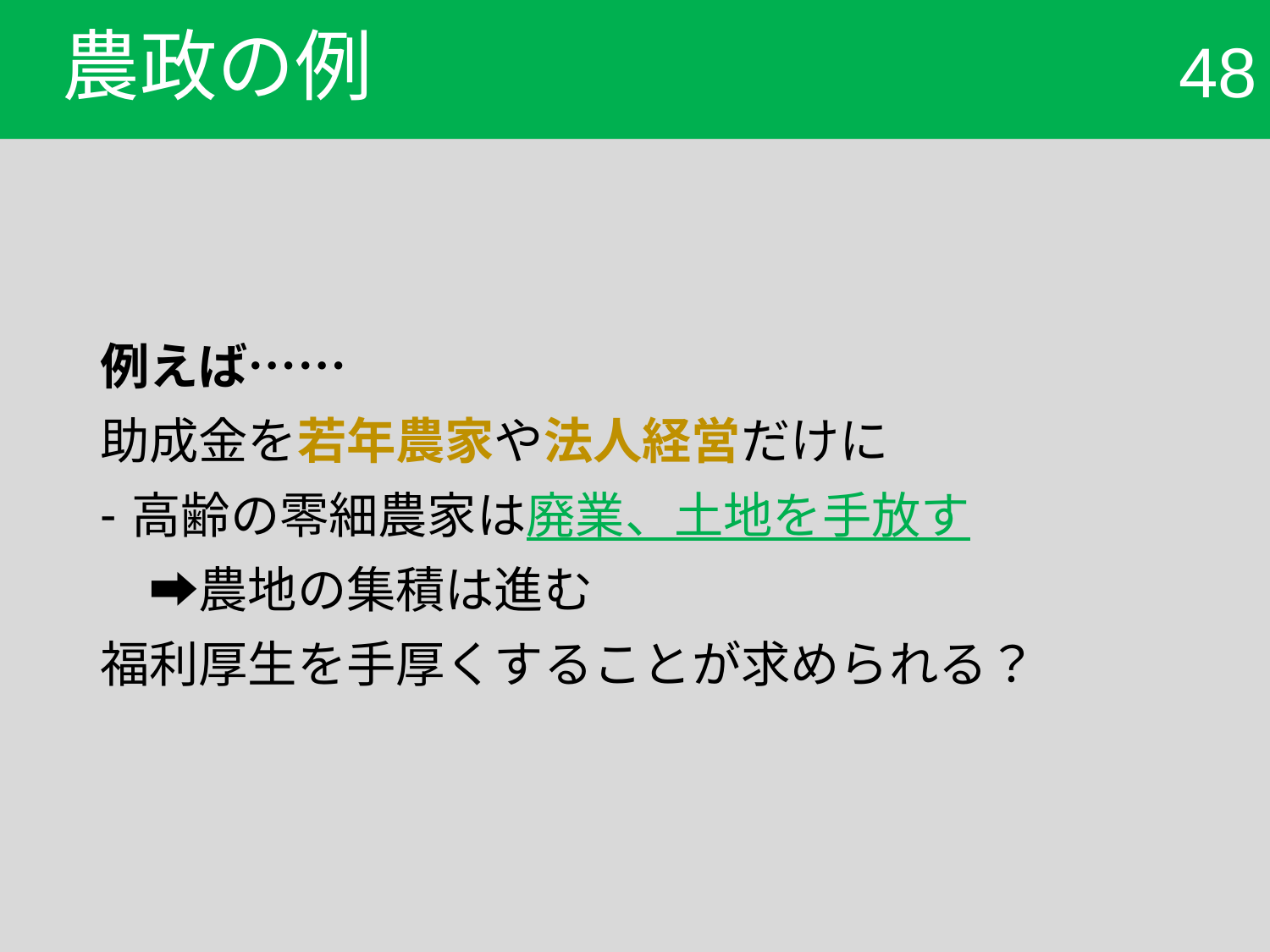

# 農政の例
48
例えば……
助成金を若年農家や法人経営だけに
高齢の零細農家は廃業、土地を手放す
　➡農地の集積は進む
福利厚生を手厚くすることが求められる？